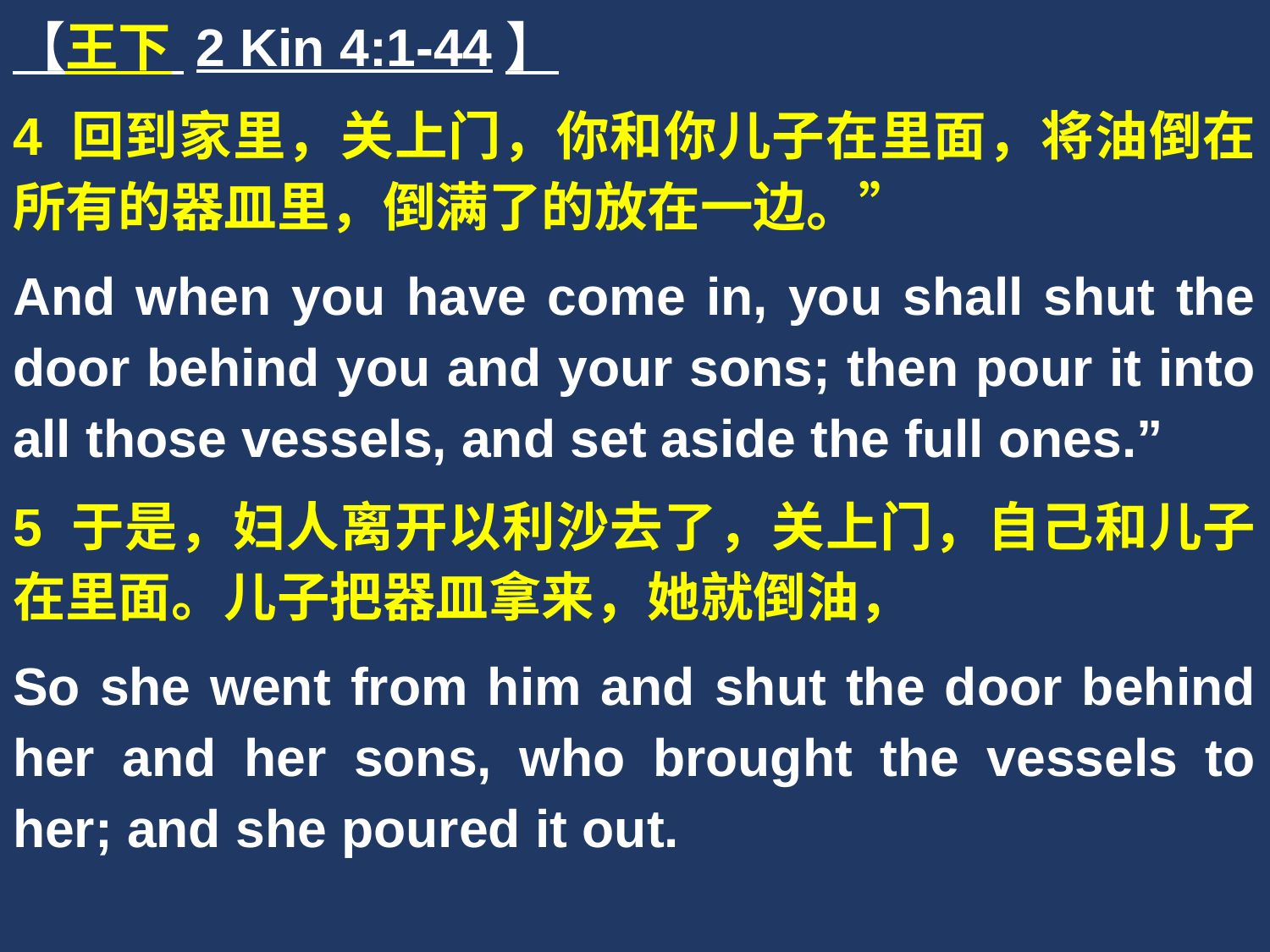

【王下 2 Kin 4:1-44】
4 回到家里，关上门，你和你儿子在里面，将油倒在所有的器皿里，倒满了的放在一边。”
And when you have come in, you shall shut the door behind you and your sons; then pour it into all those vessels, and set aside the full ones.”
5 于是，妇人离开以利沙去了，关上门，自己和儿子在里面。儿子把器皿拿来，她就倒油，
So she went from him and shut the door behind her and her sons, who brought the vessels to her; and she poured it out.